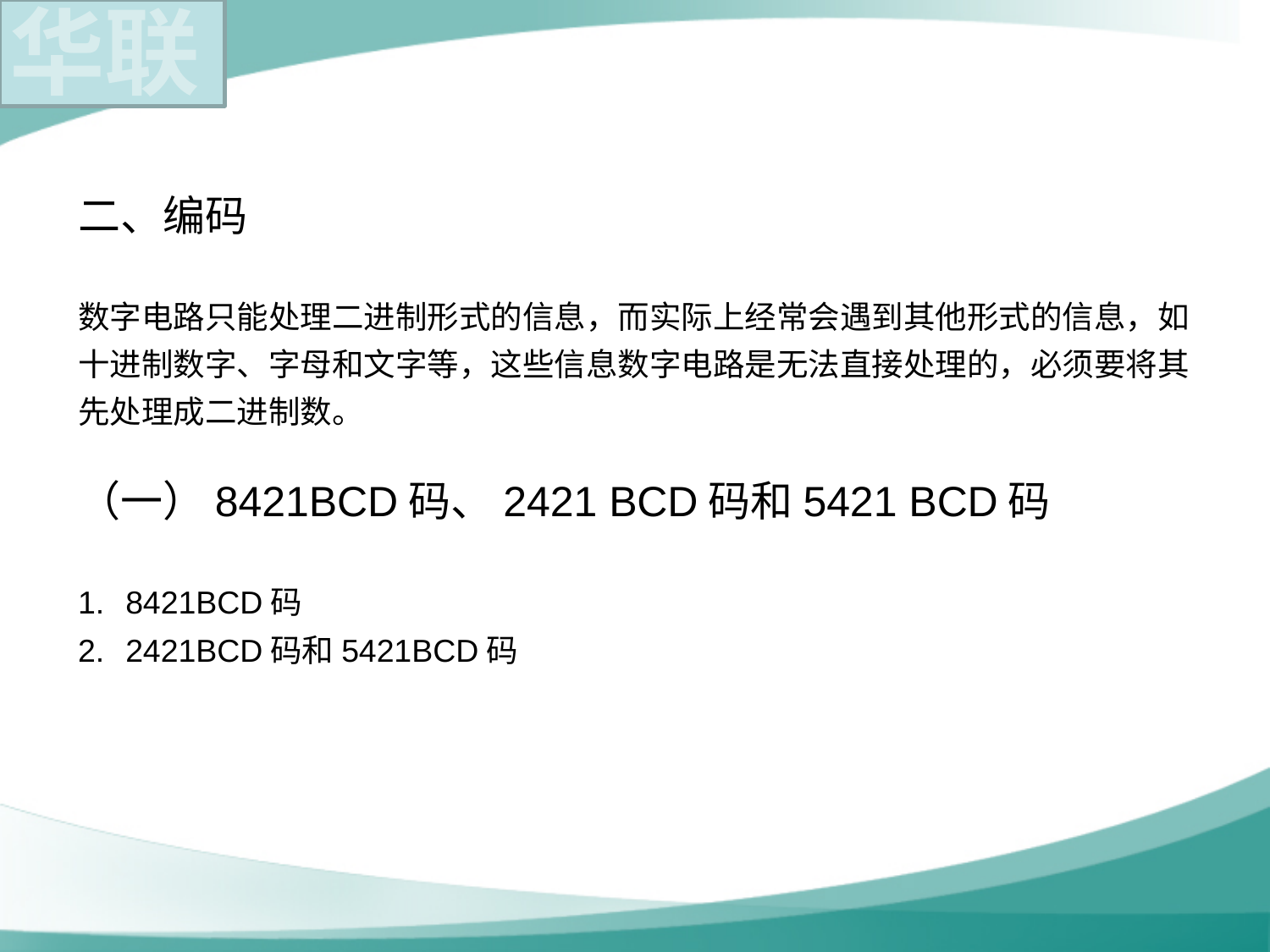

二、编码
数字电路只能处理二进制形式的信息，而实际上经常会遇到其他形式的信息，如十进制数字、字母和文字等，这些信息数字电路是无法直接处理的，必须要将其先处理成二进制数。

（一）8421BCD码、2421 BCD码和5421 BCD码

8421BCD码
2421BCD码和5421BCD码